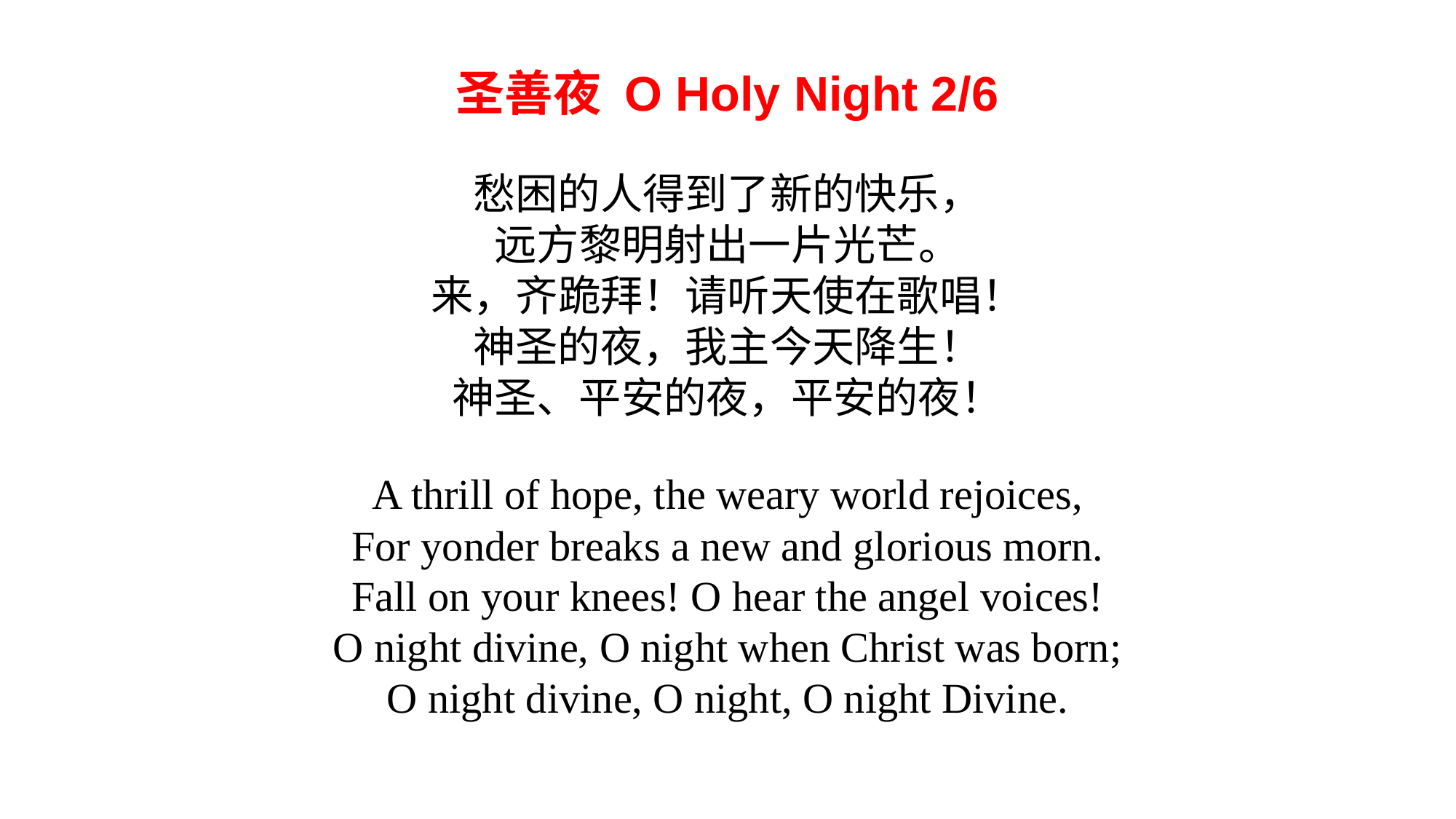

# 圣善夜 O Holy Night 2/6
愁困的人得到了新的快乐，
远方黎明射出一片光芒。
来，齐跪拜！请听天使在歌唱！
神圣的夜，我主今天降生！
神圣、平安的夜，平安的夜！

A thrill of hope, the weary world rejoices,
For yonder breaks a new and glorious morn.
Fall on your knees! O hear the angel voices!
O night divine, O night when Christ was born;
O night divine, O night, O night Divine.